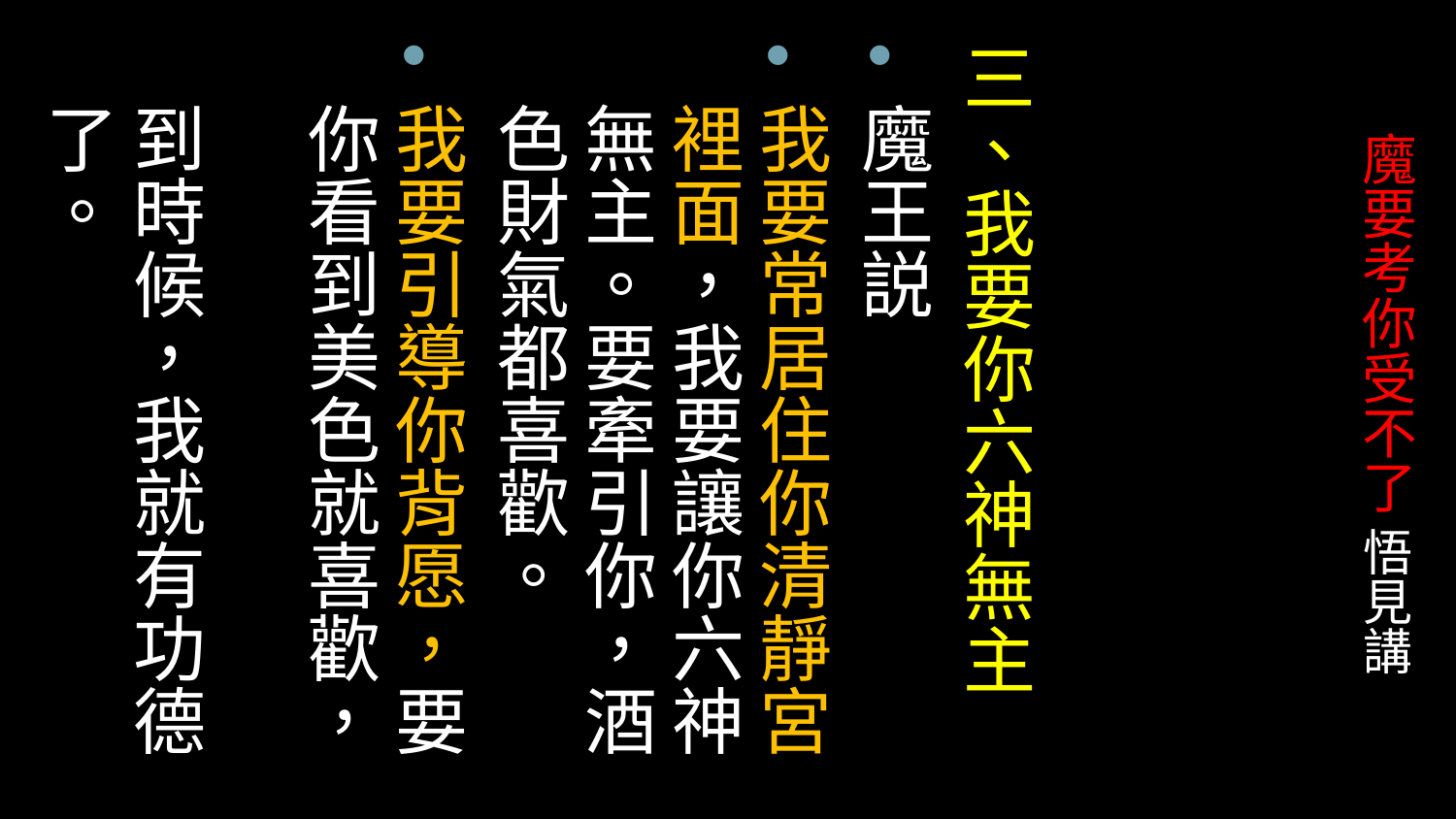

# 魔要考你受不了 悟見講
三、我要你六神無主
魔王説
我要常居住你清靜宮裡面，我要讓你六神無主。要牽引你，酒色財氣都喜歡。
我要引導你背愿，要你看到美色就喜歡，　
到時候，我就有功德了。